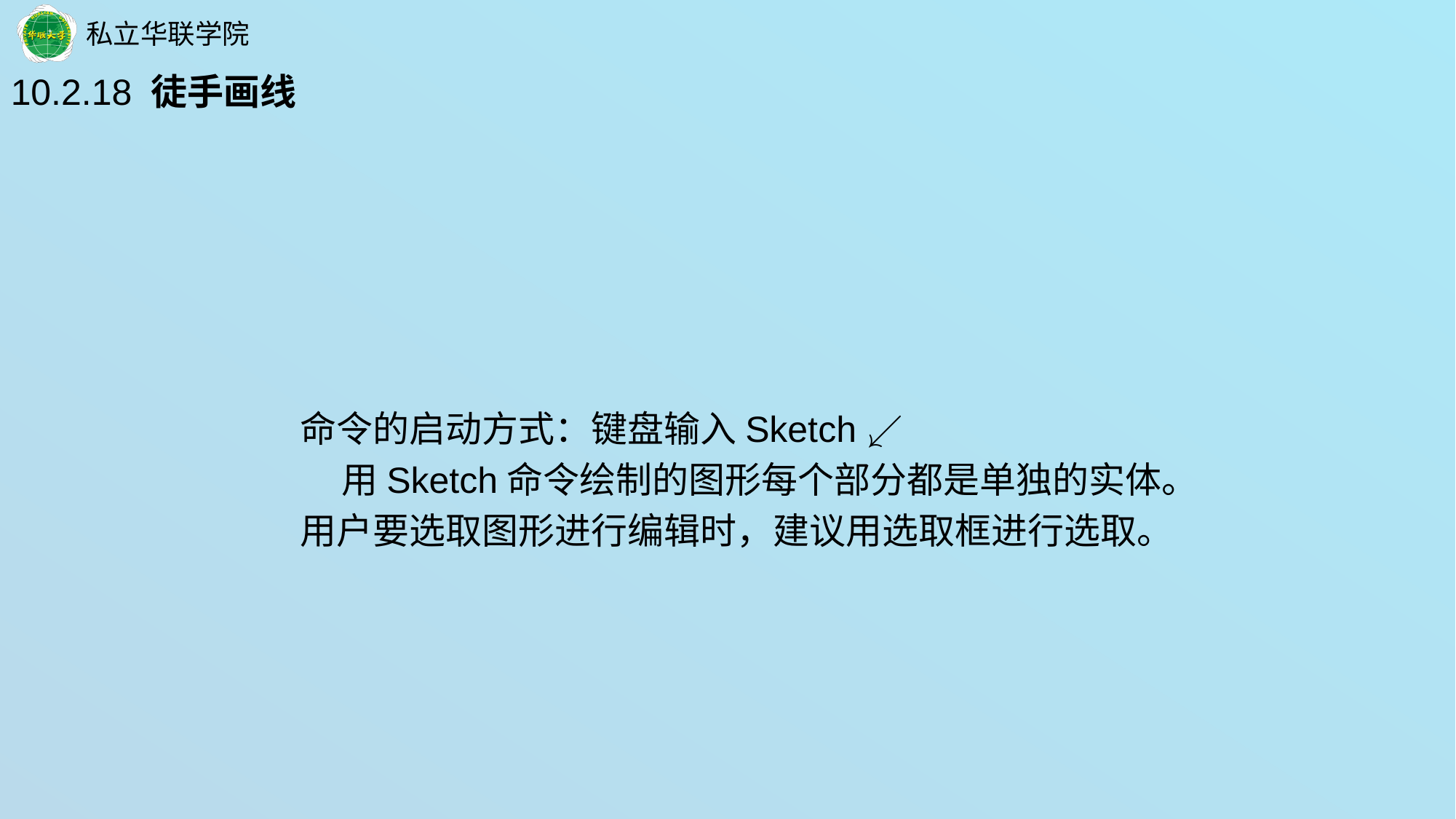

10.2.18 徒手画线
命令的启动方式：键盘输入Sketch ↙
    用Sketch命令绘制的图形每个部分都是单独的实体。
用户要选取图形进行编辑时，建议用选取框进行选取。